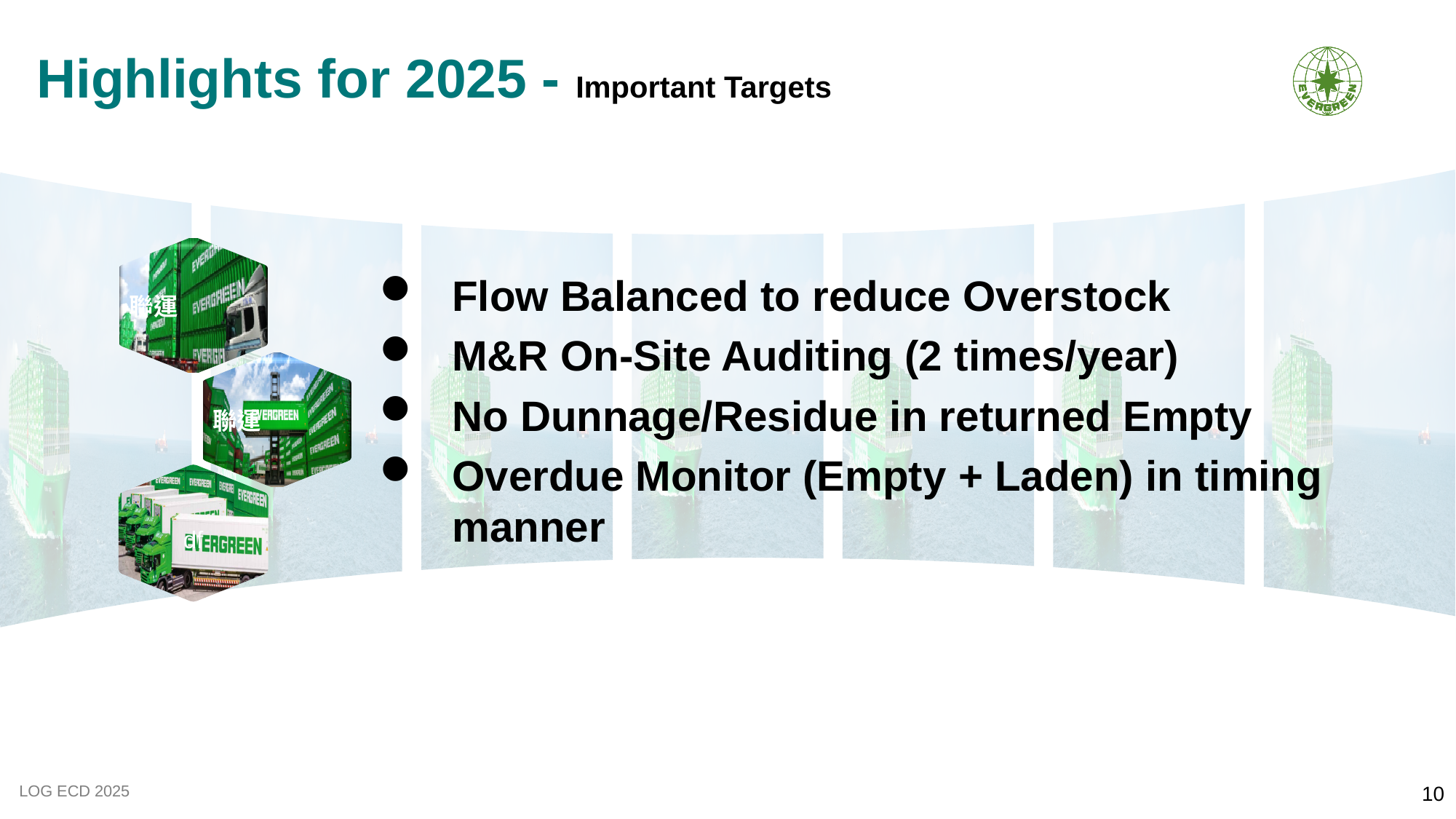

Highlights for 2025 - Important Targets
Flow Balanced to reduce Overstock
M&R On-Site Auditing (2 times/year)
No Dunnage/Residue in returned Empty
Overdue Monitor (Empty + Laden) in timing manner
聯運
聯運
df
10